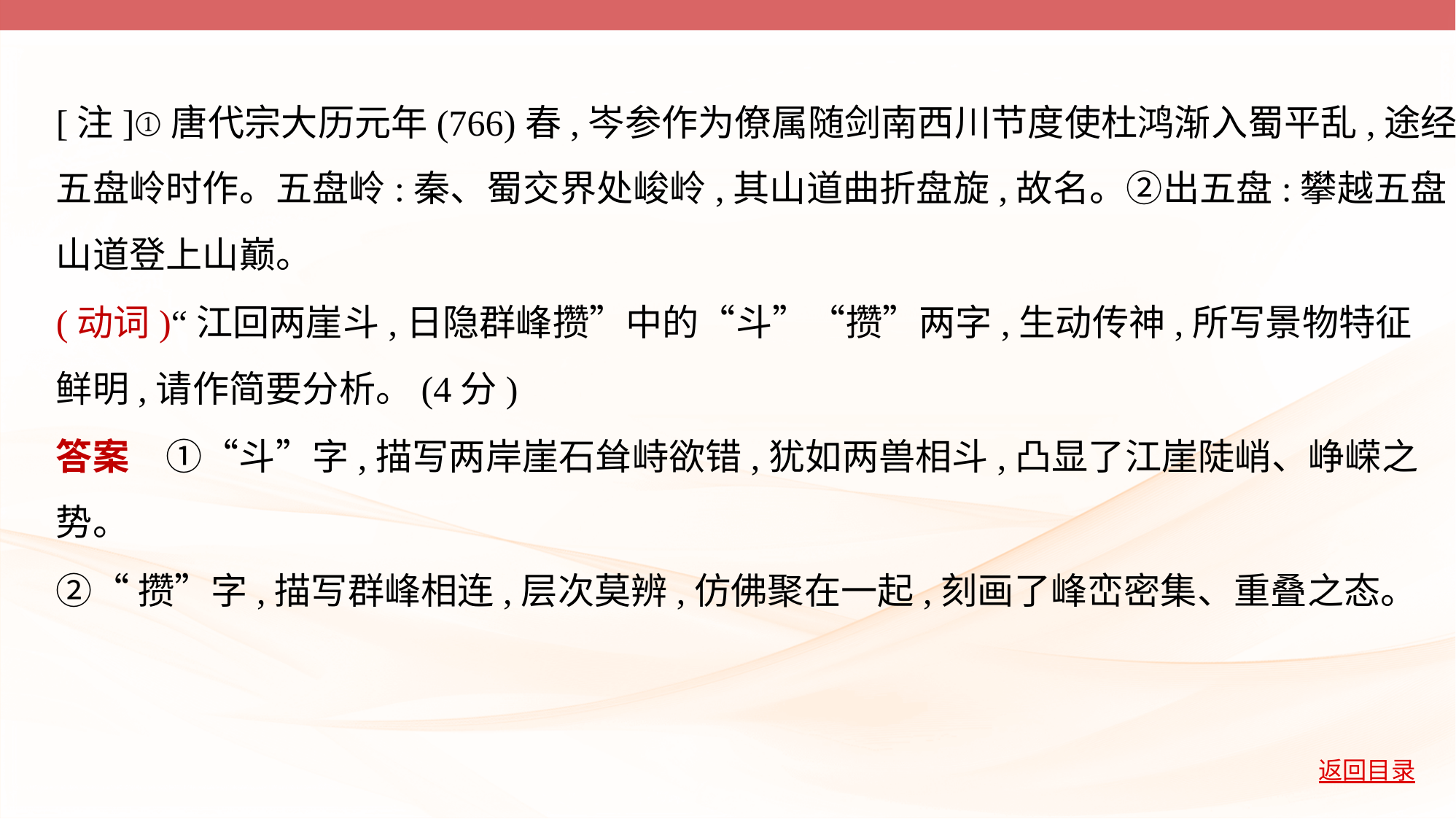

[注]①唐代宗大历元年(766)春,岑参作为僚属随剑南西川节度使杜鸿渐入蜀平乱,途经
五盘岭时作。五盘岭:秦、蜀交界处峻岭,其山道曲折盘旋,故名。②出五盘:攀越五盘
山道登上山巅。
(动词)“江回两崖斗,日隐群峰攒”中的“斗”“攒”两字,生动传神,所写景物特征
鲜明,请作简要分析。(4分)
答案　①“斗”字,描写两岸崖石耸峙欲错,犹如两兽相斗,凸显了江崖陡峭、峥嵘之
势。
②“攒”字,描写群峰相连,层次莫辨,仿佛聚在一起,刻画了峰峦密集、重叠之态。